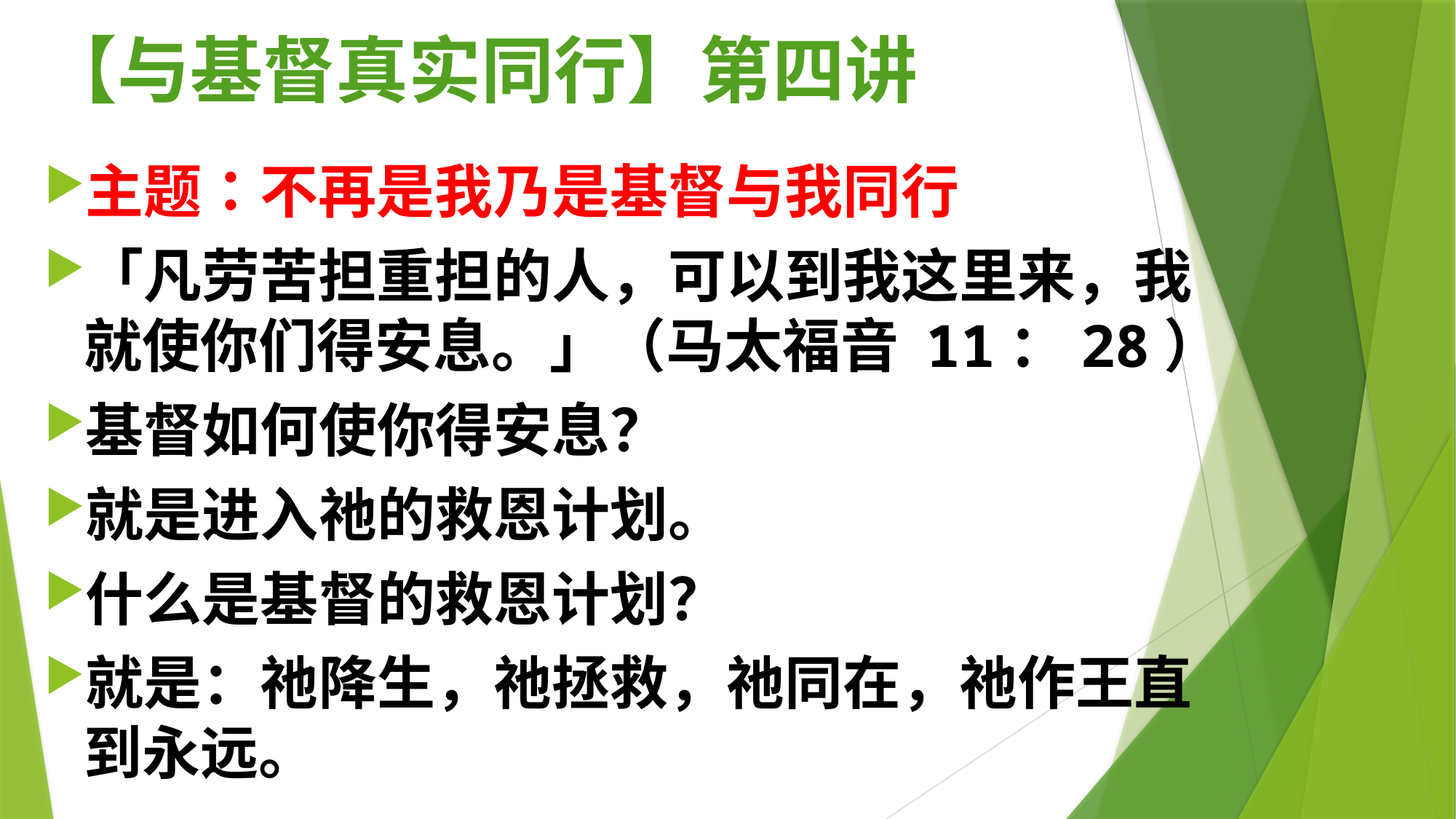

# 【与基督真实同行】第四讲
主题：不再是我乃是基督与我同行
「凡劳苦担重担的人，可以到我这里来，我就使你们得安息。」（马太福音 11：28）
基督如何使你得安息？
就是进入祂的救恩计划。
什么是基督的救恩计划？
就是：祂降生，祂拯救，祂同在，祂作王直到永远。